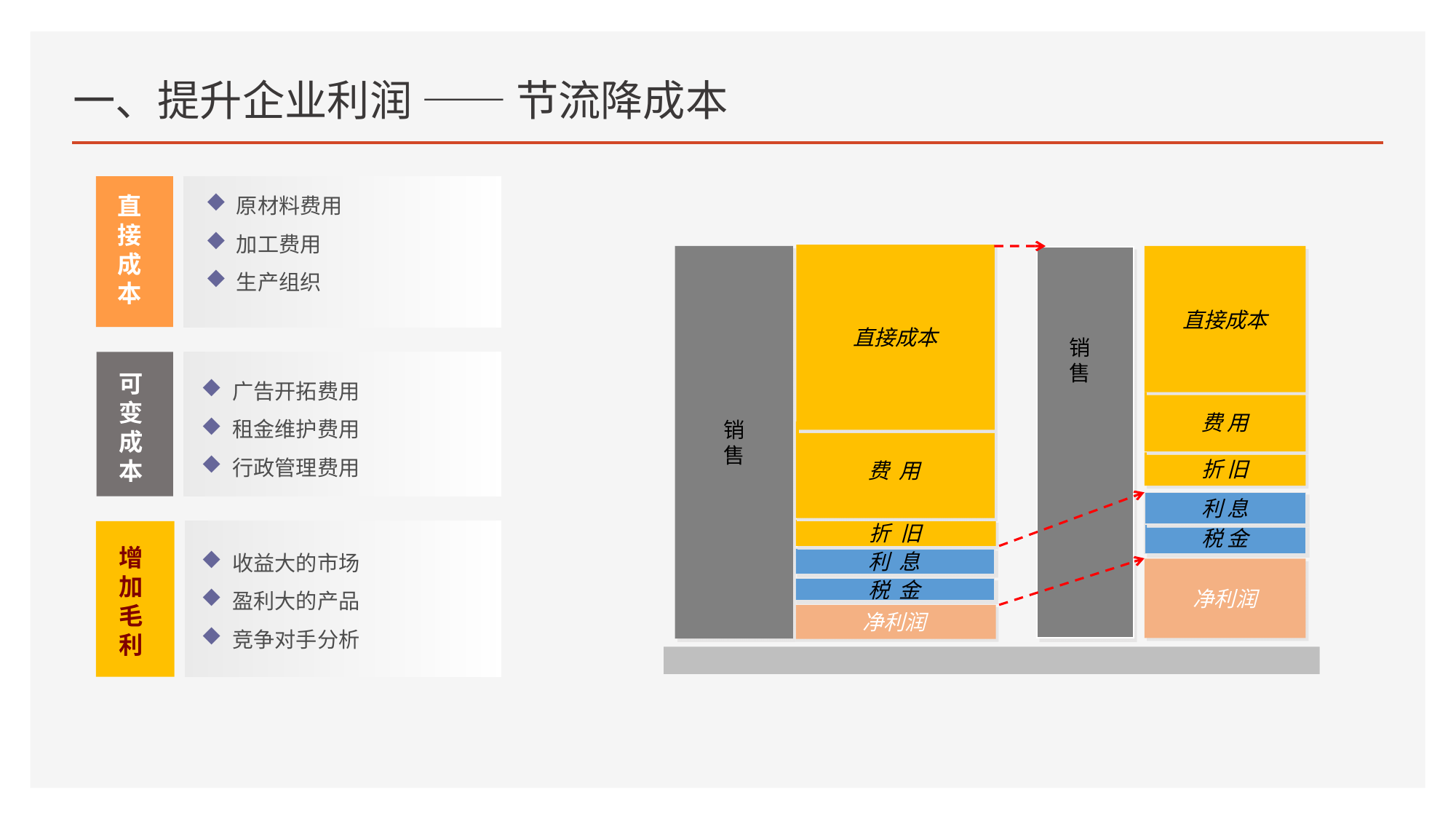

# 一、提升企业利润 —— 节流降成本

 原材料费用
 加工费用
 生产组织
直
接
成
本
直接成本
销
售

直接成本

销
售
费 用
折 旧
利 息
税 金
净利润

可
变
成
本
 广告开拓费用
 租金维护费用
 行政管理费用
费  用

折  旧

增
加
毛
利
 收益大的市场
 盈利大的产品
 竞争对手分析
利  息

税  金
净利润